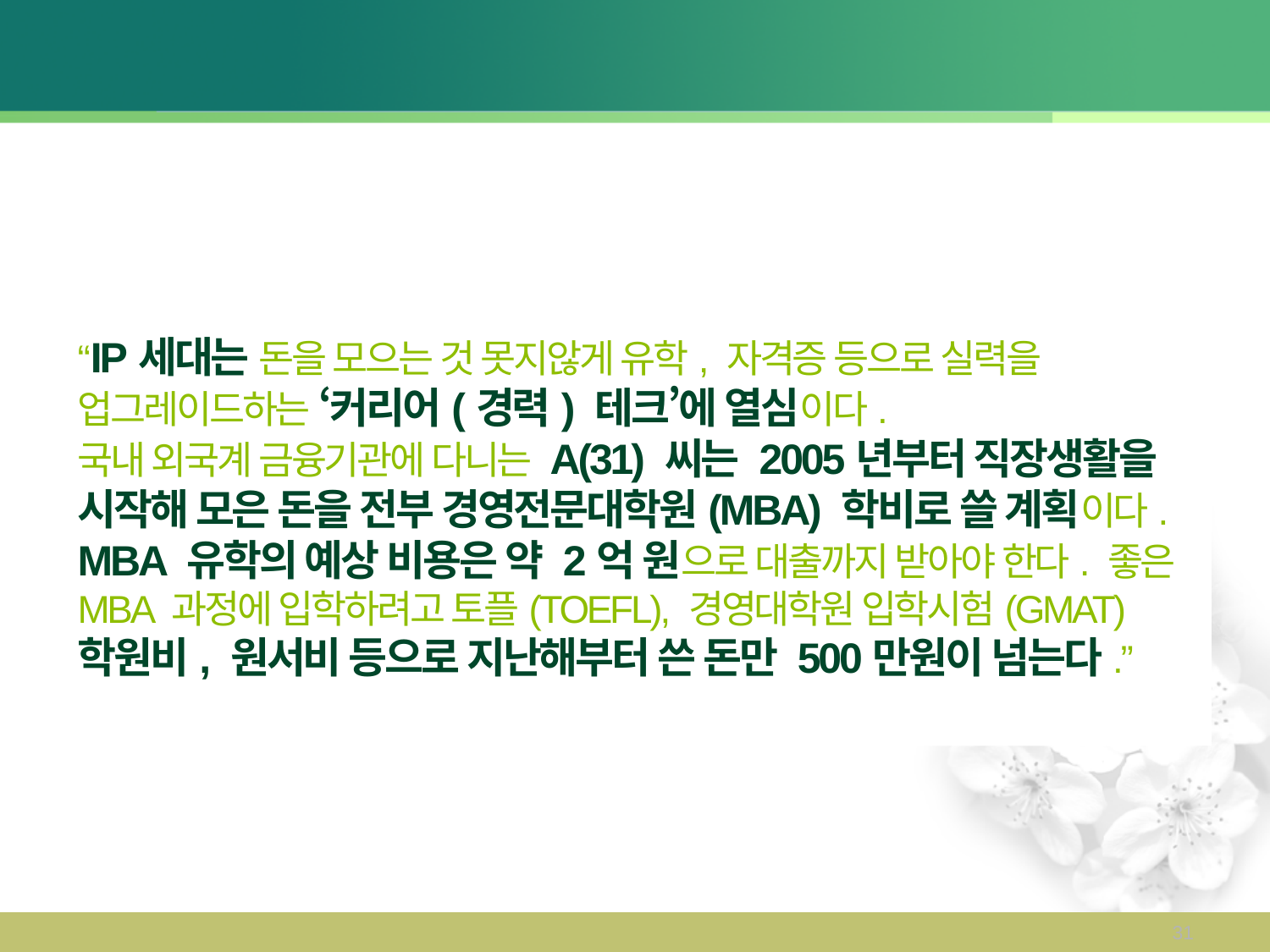

#
“IP세대는 돈을 모으는 것 못지않게 유학, 자격증 등으로 실력을 업그레이드하는 ‘커리어(경력) 테크’에 열심이다.
국내 외국계 금융기관에 다니는 A(31) 씨는 2005년부터 직장생활을 시작해 모은 돈을 전부 경영전문대학원(MBA) 학비로 쓸 계획이다. MBA 유학의 예상 비용은 약 2억 원으로 대출까지 받아야 한다. 좋은 MBA 과정에 입학하려고 토플(TOEFL), 경영대학원 입학시험(GMAT) 학원비, 원서비 등으로 지난해부터 쓴 돈만 500만원이 넘는다.”
31